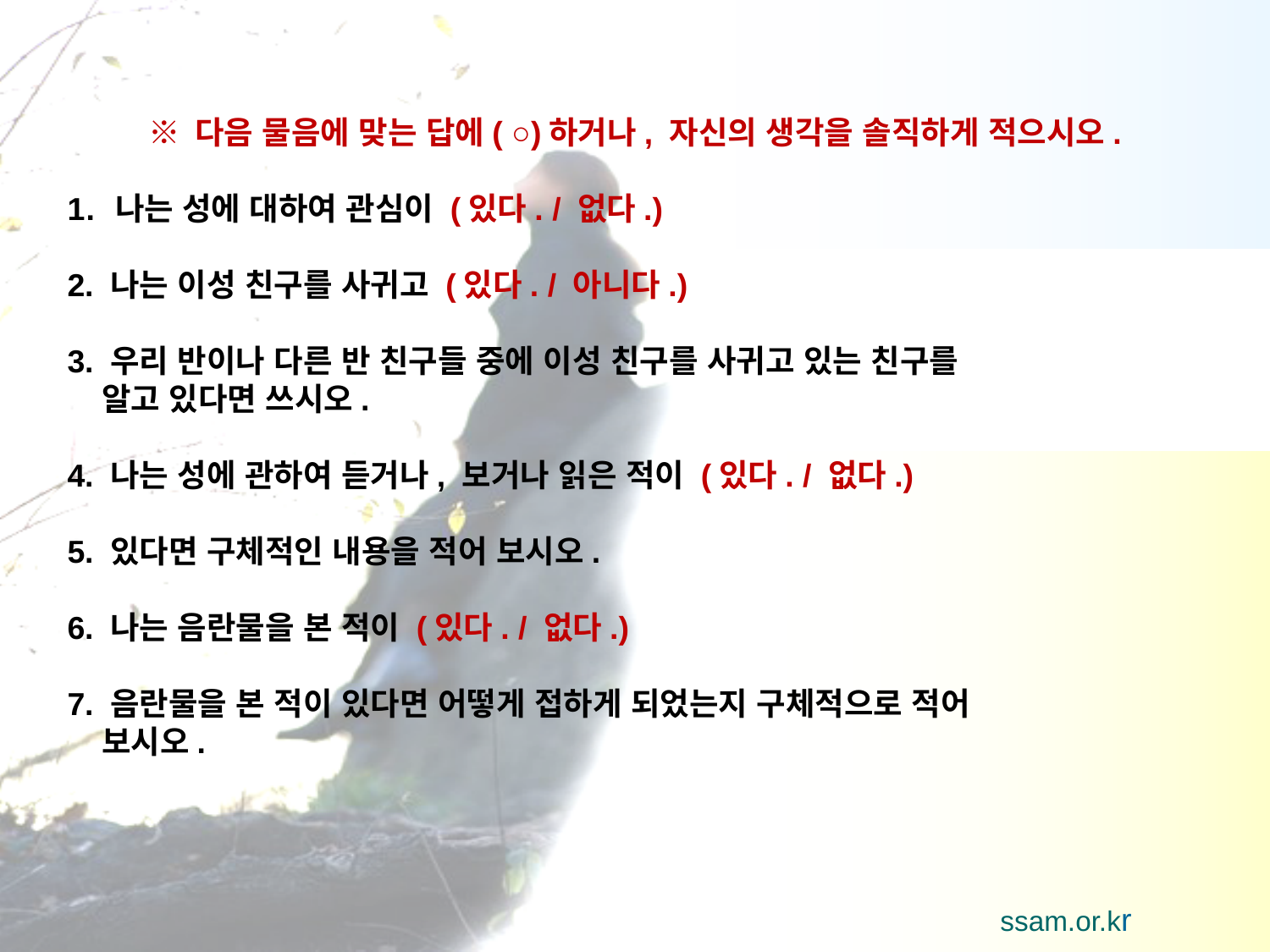

※ 다음 물음에 맞는 답에( ○)하거나, 자신의 생각을 솔직하게 적으시오.

나는 성에 대하여 관심이 (있다. / 없다.)

2. 나는 이성 친구를 사귀고 (있다. / 아니다.)

3. 우리 반이나 다른 반 친구들 중에 이성 친구를 사귀고 있는 친구를
   알고 있다면 쓰시오.

4. 나는 성에 관하여 듣거나, 보거나 읽은 적이 (있다. / 없다.)

5. 있다면 구체적인 내용을 적어 보시오.

6. 나는 음란물을 본 적이 (있다. / 없다.)

7. 음란물을 본 적이 있다면 어떻게 접하게 되었는지 구체적으로 적어
   보시오.